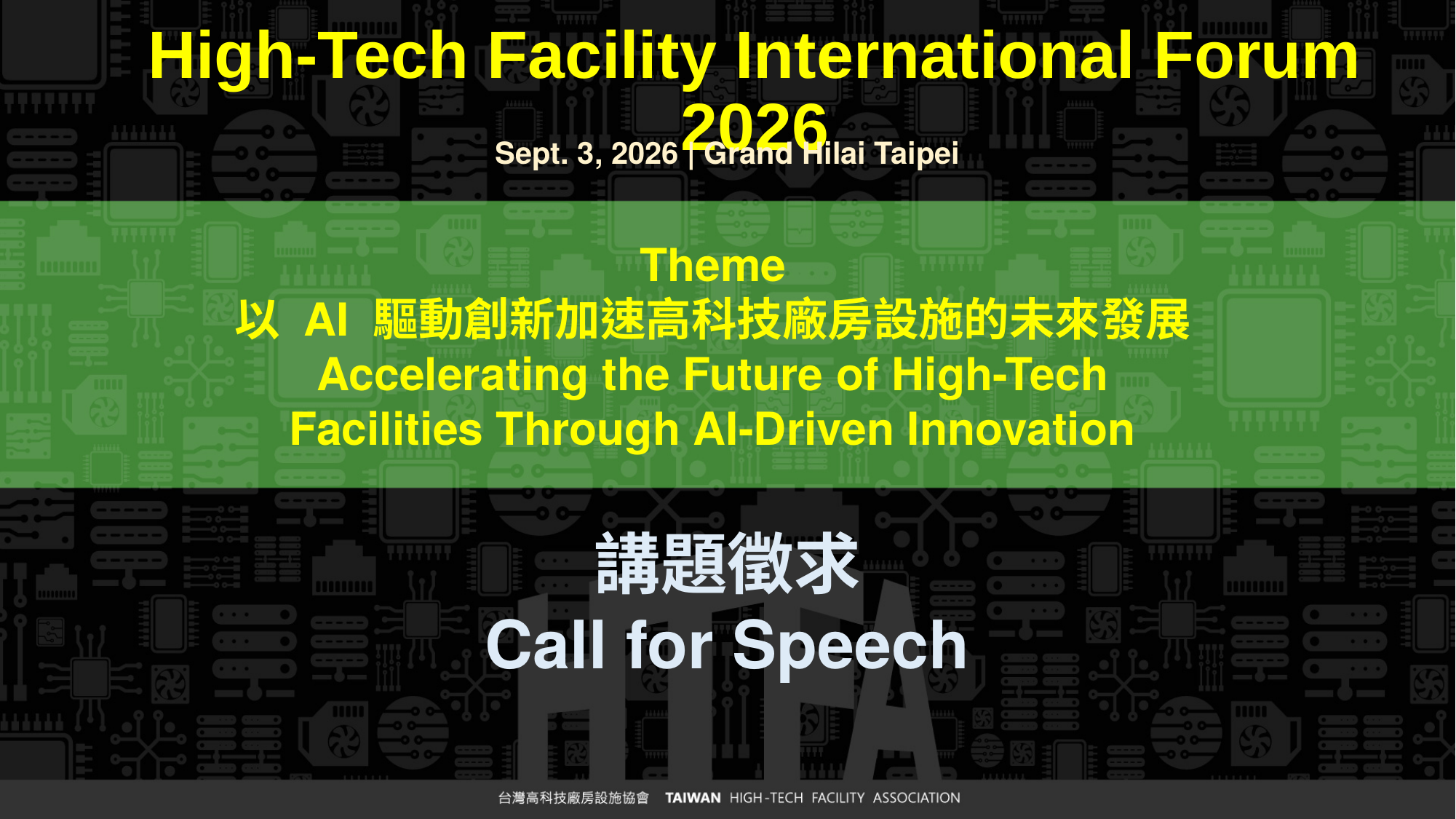

# High-Tech Facility International Forum 2026
Sept. 3, 2026 | Grand Hilai Taipei
Theme
以 AI 驅動創新加速高科技廠房設施的未來發展
Accelerating the Future of High-Tech Facilities Through AI-Driven Innovation
講題徵求
Call for Speech